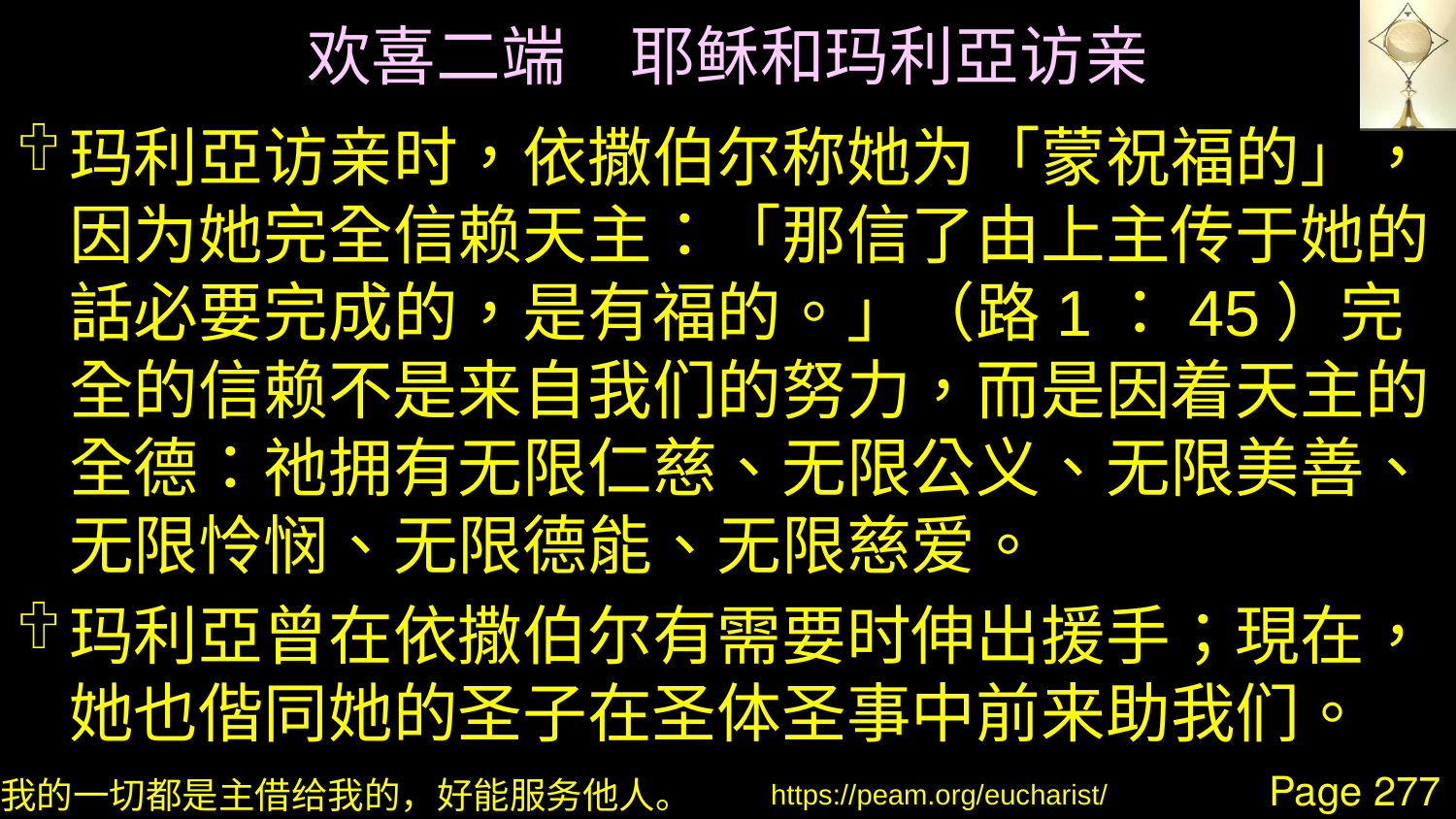

# 欢喜二端　耶稣和玛利亞访亲
玛利亞访亲时，依撒伯尔称她为「蒙祝福的」，因为她完全信赖天主：「那信了由上主传于她的話必要完成的，是有福的。」（路1：45）完全的信赖不是来自我们的努力，而是因着天主的全德：祂拥有无限仁慈、无限公义、无限美善、无限怜悯、无限德能、无限慈爱。
玛利亞曾在依撒伯尔有需要时伸出援手；現在，她也偕同她的圣子在圣体圣事中前来助我们。